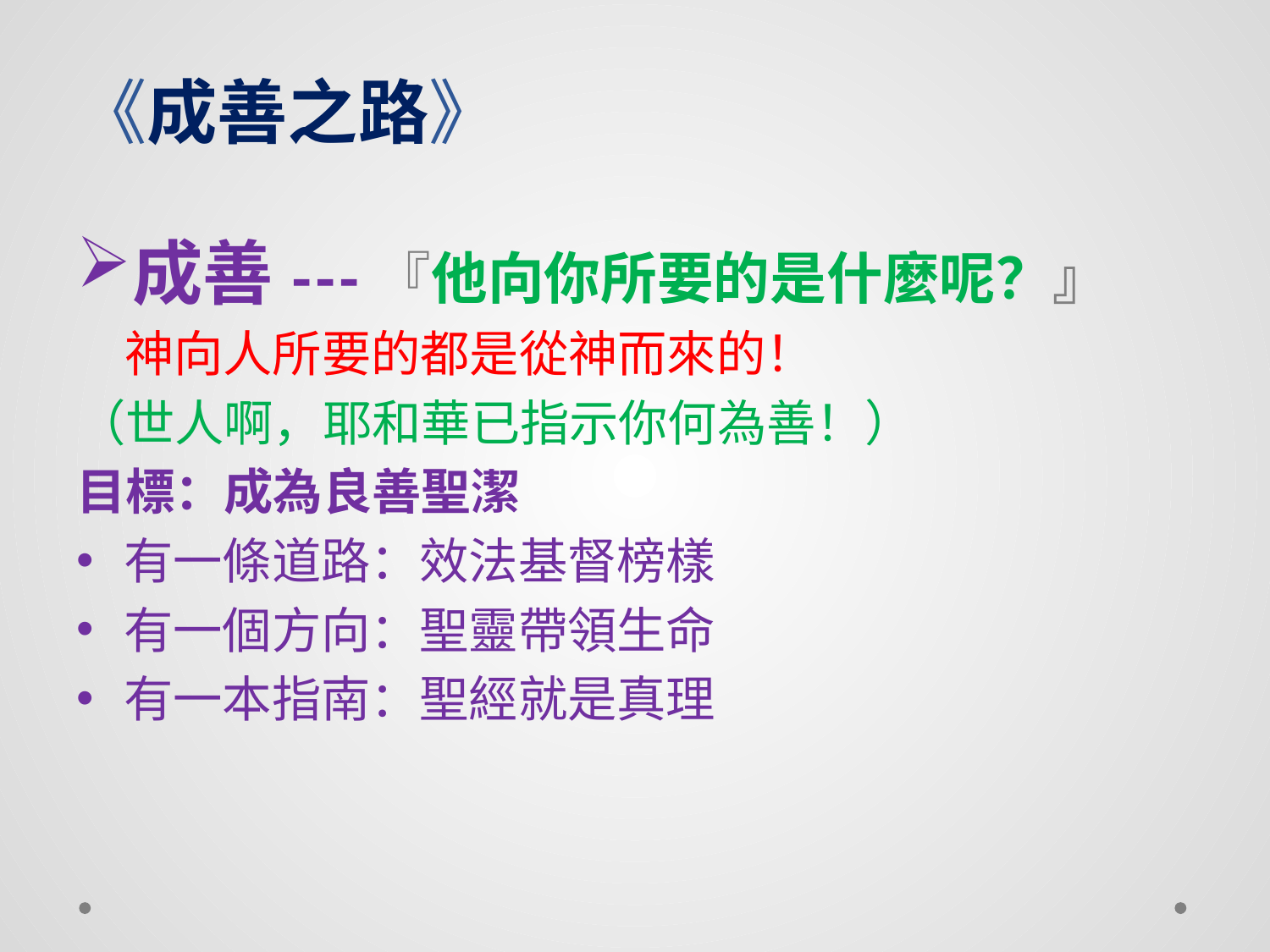

# 《成善之路》
成善---『他向你所要的是什麼呢？』
    神向人所要的都是從神而來的！
（世人啊，耶和華已指示你何為善！）
目標：成為良善聖潔
有一條道路：效法基督榜樣
有一個方向：聖靈帶領生命
有一本指南：聖經就是真理